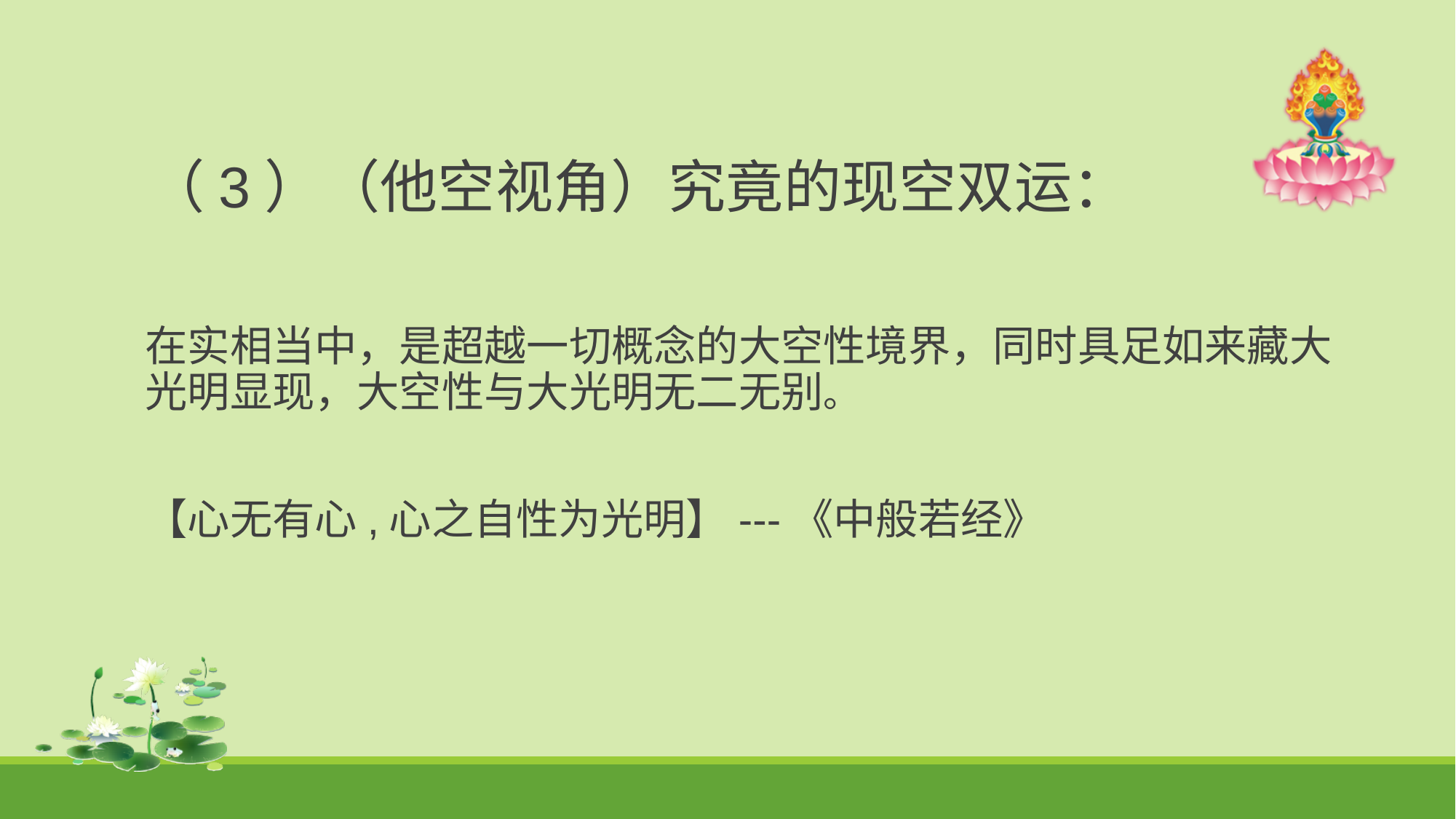

（3）（他空视角）究竟的现空双运：

在实相当中，是超越一切概念的大空性境界，同时具足如来藏大光明显现，大空性与大光明无二无别。

【心无有心,心之自性为光明】---《中般若经》